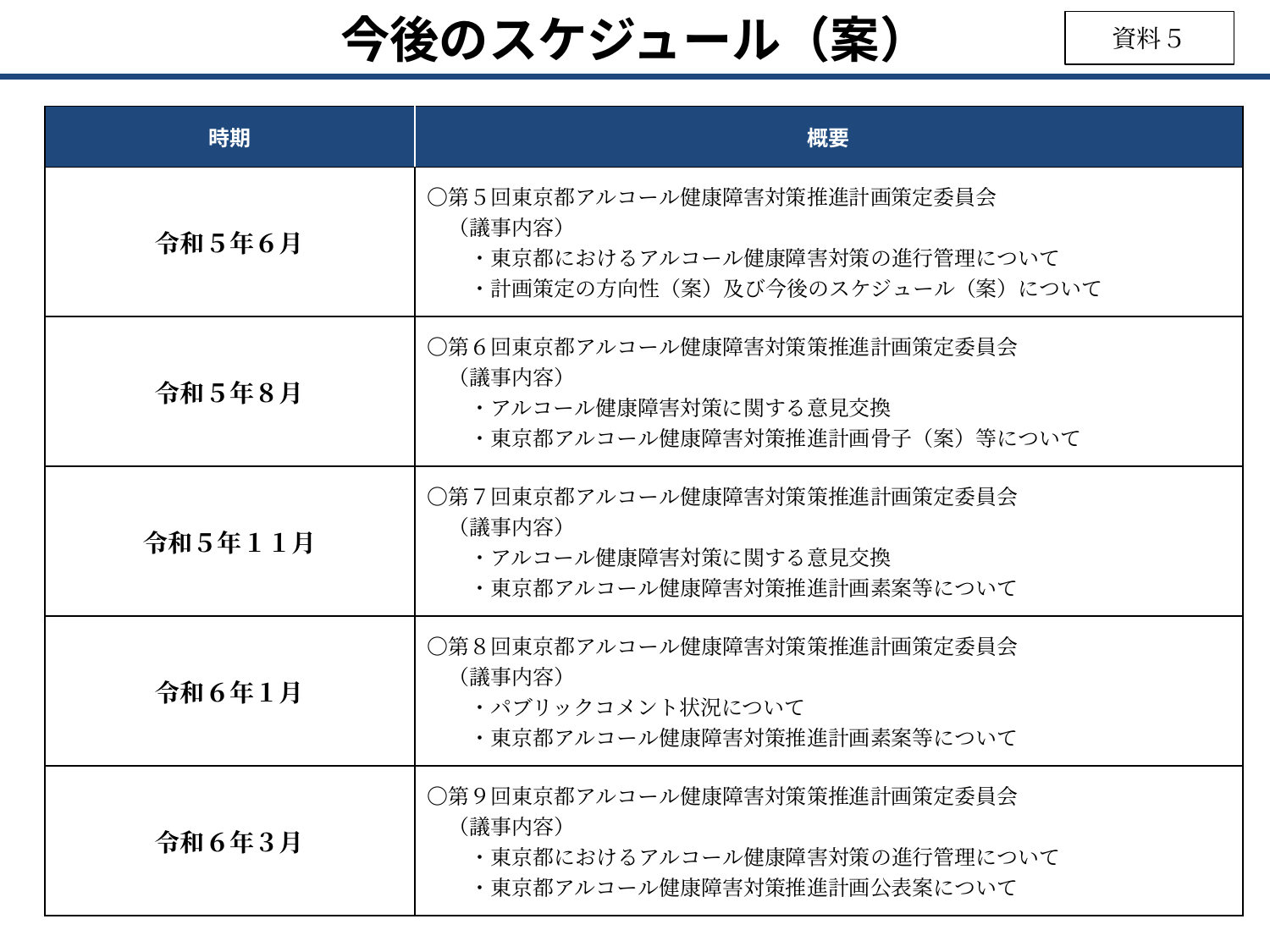

今後のスケジュール（案）
資料５
| 時期 | 概要 |
| --- | --- |
| 令和５年６月 | 〇第５回東京都アルコール健康障害対策推進計画策定委員会 　（議事内容） 　　・東京都におけるアルコール健康障害対策の進行管理について 　　・計画策定の方向性（案）及び今後のスケジュール（案）について |
| 令和５年８月 | 〇第６回東京都アルコール健康障害対策策推進計画策定委員会 　（議事内容） 　　・アルコール健康障害対策に関する意見交換 　　・東京都アルコール健康障害対策推進計画骨子（案）等について |
| 令和５年１１月 | 〇第７回東京都アルコール健康障害対策策推進計画策定委員会 　（議事内容） 　　・アルコール健康障害対策に関する意見交換 　　・東京都アルコール健康障害対策推進計画素案等について |
| 令和６年１月 | 〇第８回東京都アルコール健康障害対策策推進計画策定委員会 　（議事内容） 　　・パブリックコメント状況について 　　・東京都アルコール健康障害対策推進計画素案等について |
| 令和６年３月 | 〇第９回東京都アルコール健康障害対策策推進計画策定委員会 　（議事内容） 　　・東京都におけるアルコール健康障害対策の進行管理について 　　・東京都アルコール健康障害対策推進計画公表案について |